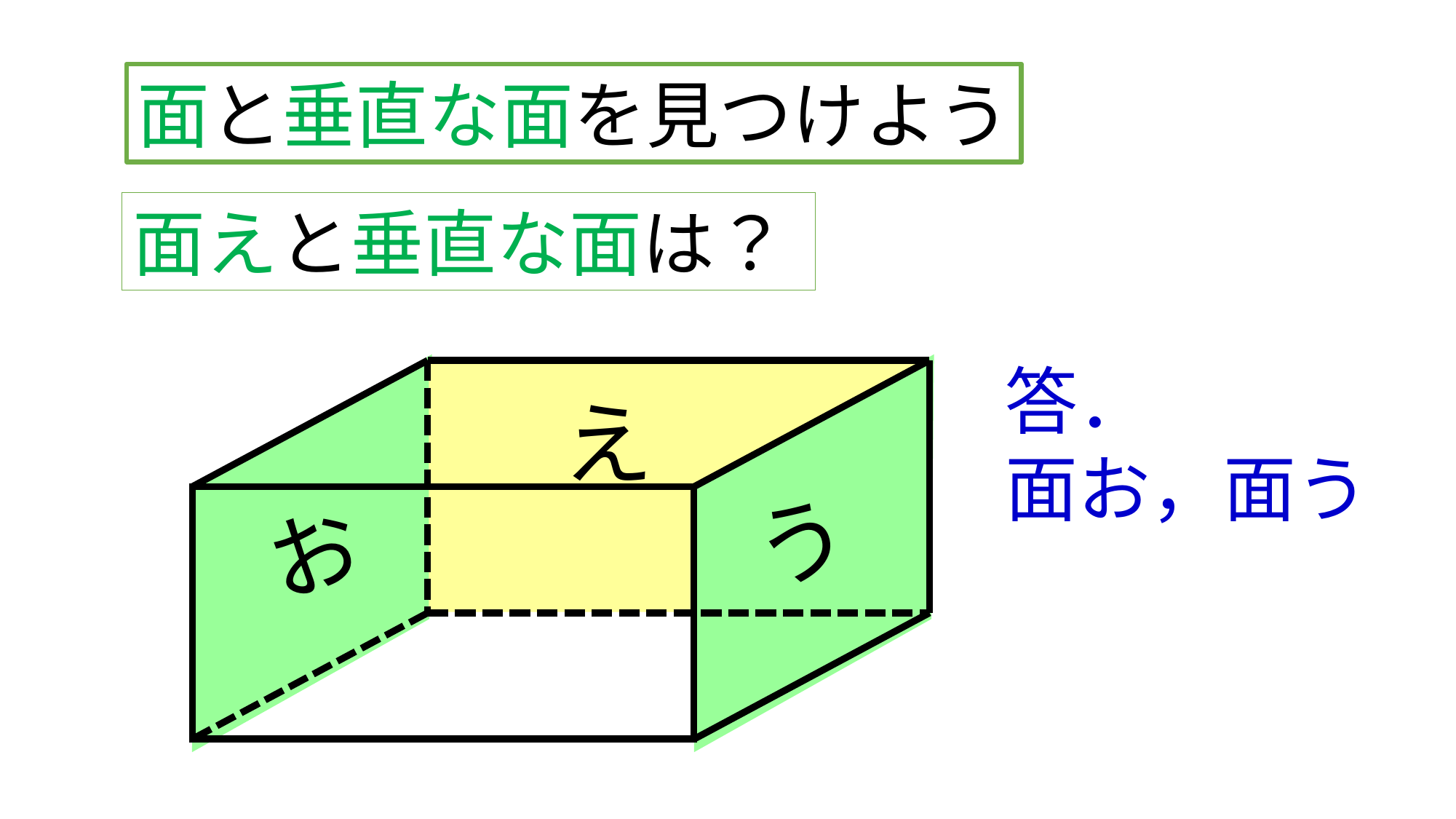

面と垂直な面を見つけよう
面えと垂直な面は？
答．
面お，面う

え

う
お